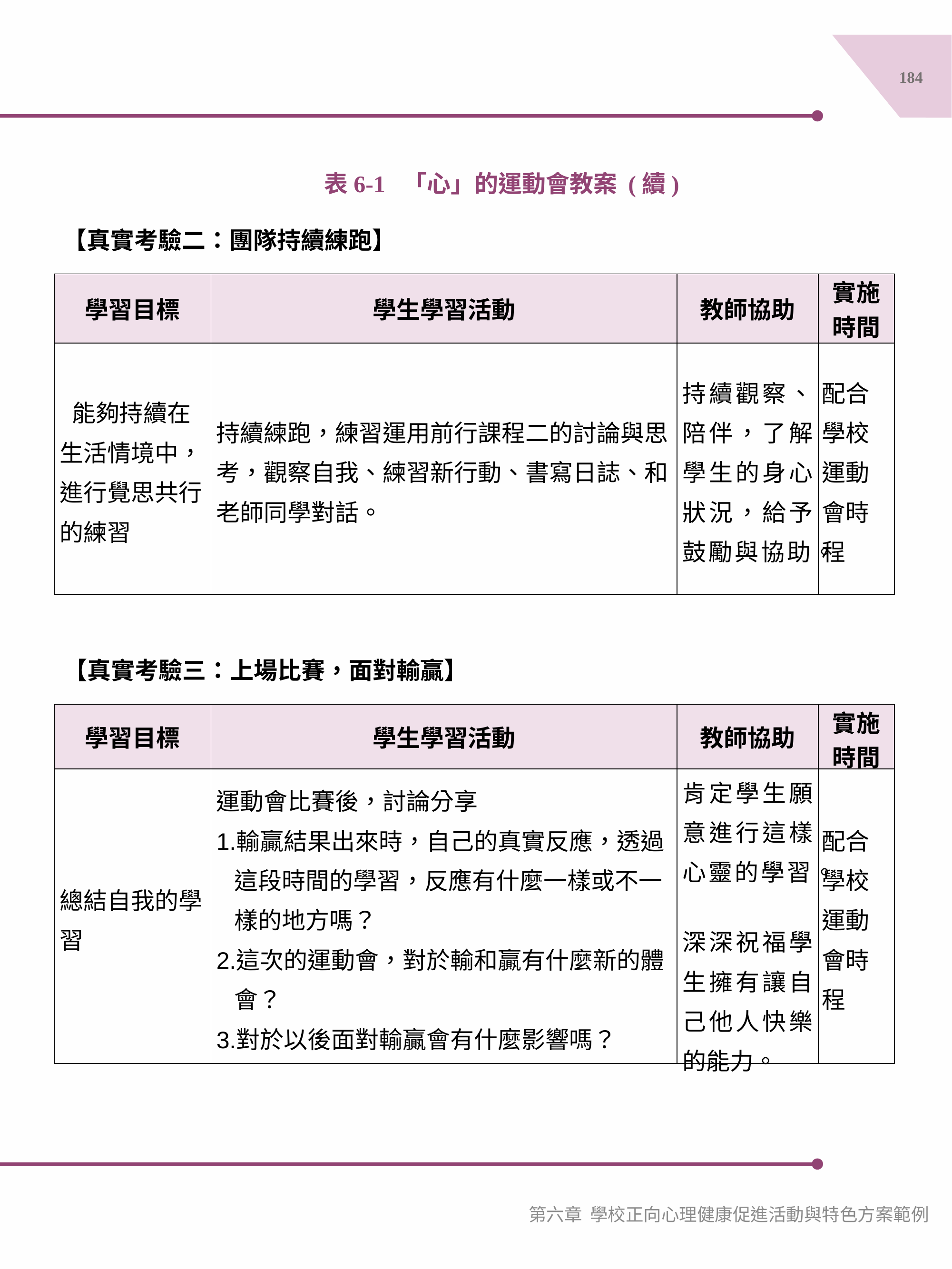

184
表6-1  「心」的運動會教案 (續)
【真實考驗二：團隊持續練跑】
| 學習目標 | 學生學習活動 | 教師協助 | 實施時間 |
| --- | --- | --- | --- |
| 能夠持續在生活情境中，進行覺思共行的練習 | 持續練跑，練習運用前行課程二的討論與思考，觀察自我、練習新行動、書寫日誌、和老師同學對話。 | 持續觀察、陪伴，了解學生的身心狀況，給予鼓勵與協助。 | 配合學校運動會時程 |
【真實考驗三：上場比賽，面對輸贏】
| 學習目標 | 學生學習活動 | 教師協助 | 實施時間 |
| --- | --- | --- | --- |
| 總結自我的學習 | 運動會比賽後，討論分享 輸贏結果出來時，自己的真實反應，透過這段時間的學習，反應有什麼一樣或不一樣的地方嗎？ 這次的運動會，對於輸和贏有什麼新的體會？ 對於以後面對輸贏會有什麼影響嗎？ | 肯定學生願意進行這樣心靈的學習。   深深祝福學生擁有讓自己他人快樂的能力。 | 配合學校運動會時程 |
第六章  學校正向心理健康促進活動與特色方案範例